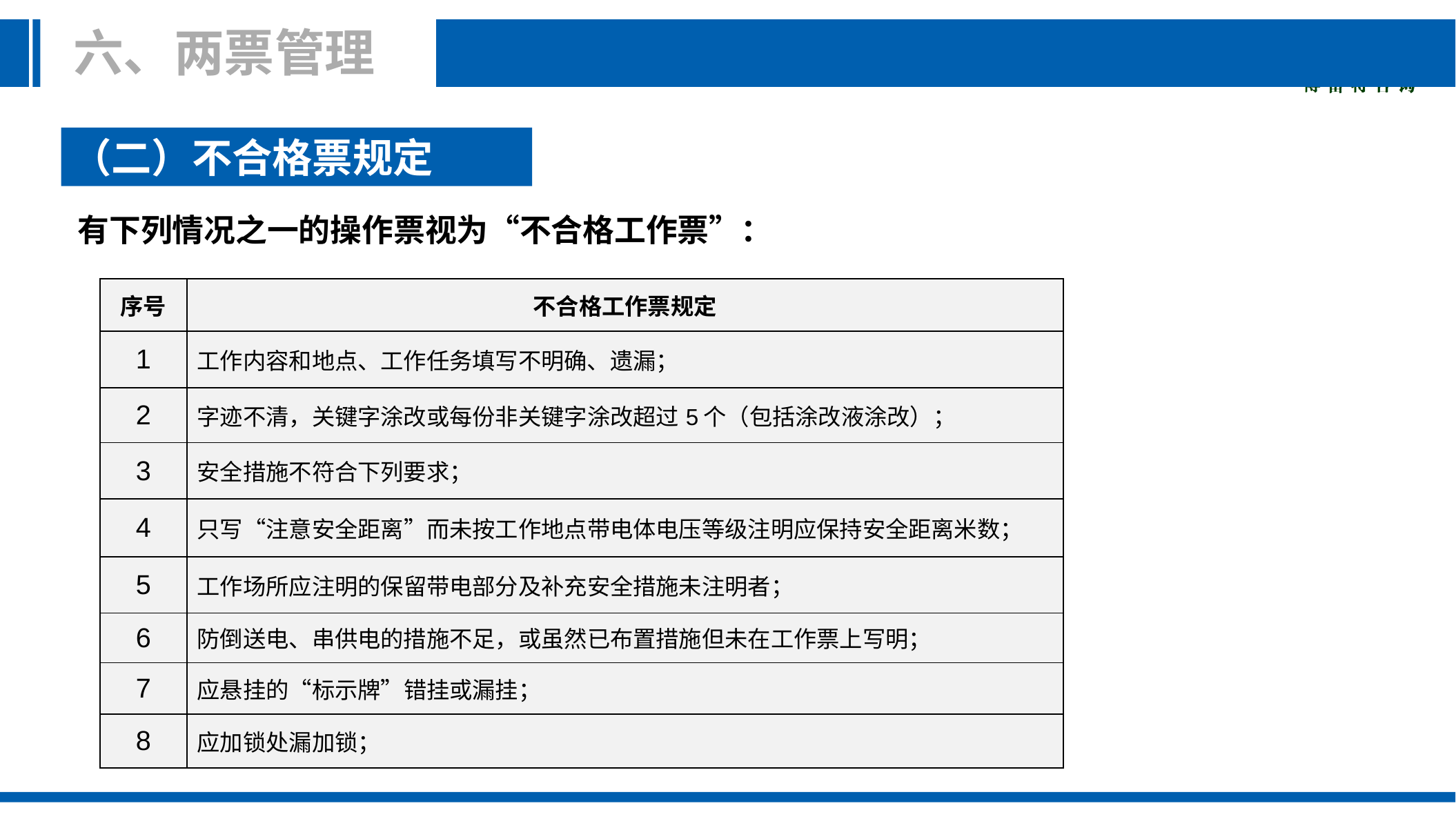

六、两票管理
（二）不合格票规定
有下列情况之一的操作票视为“不合格工作票”：
| 序号 | 不合格工作票规定 |
| --- | --- |
| 1 | 工作内容和地点、工作任务填写不明确、遗漏； |
| 2 | 字迹不清，关键字涂改或每份非关键字涂改超过5个（包括涂改液涂改）； |
| 3 | 安全措施不符合下列要求； |
| 4 | 只写“注意安全距离”而未按工作地点带电体电压等级注明应保持安全距离米数； |
| 5 | 工作场所应注明的保留带电部分及补充安全措施未注明者； |
| 6 | 防倒送电、串供电的措施不足，或虽然已布置措施但未在工作票上写明； |
| 7 | 应悬挂的“标示牌”错挂或漏挂； |
| 8 | 应加锁处漏加锁； |